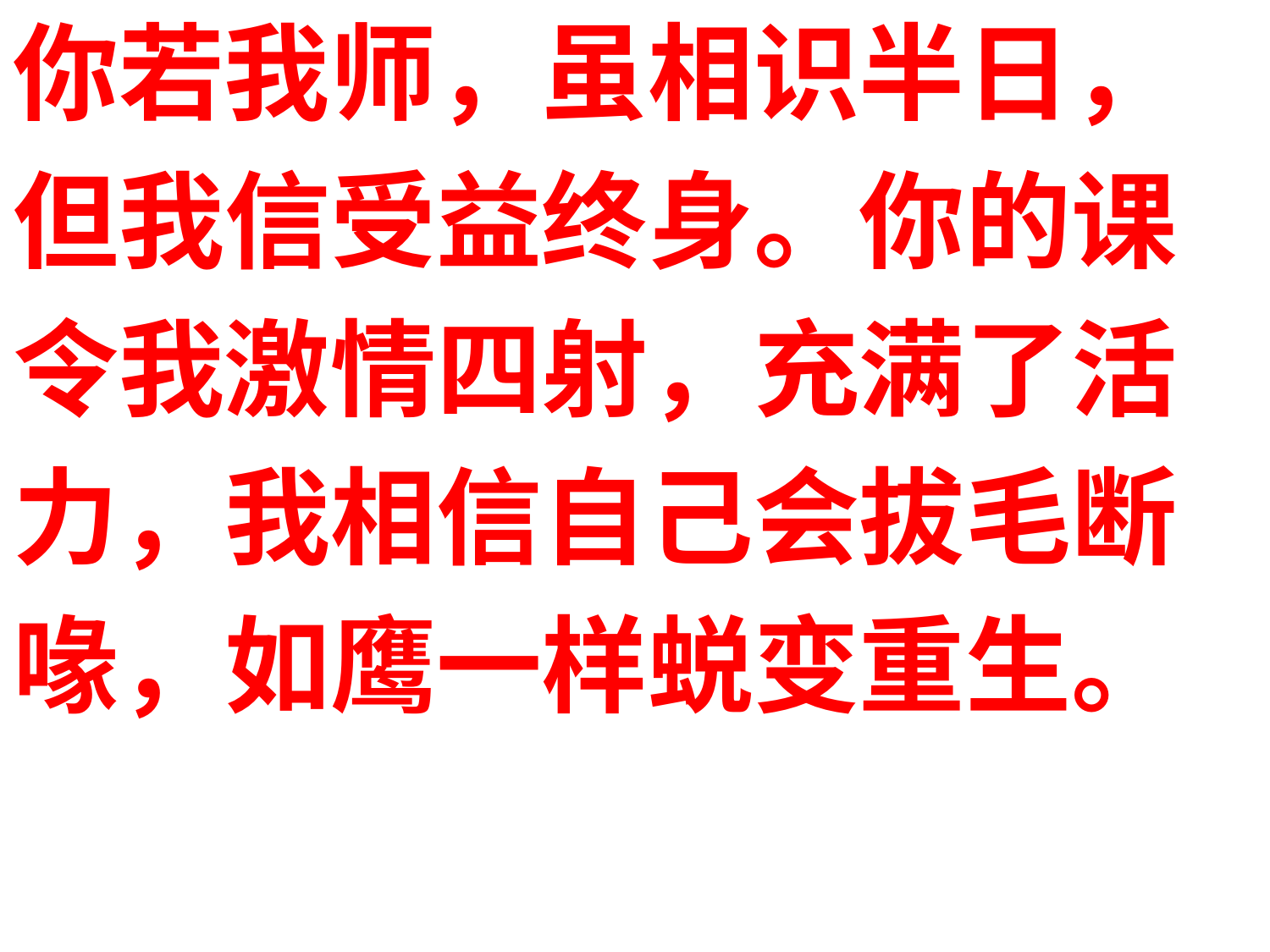

你若我师，虽相识半日，
但我信受益终身。你的课
令我激情四射，充满了活
力，我相信自己会拔毛断
喙，如鹰一样蜕变重生。